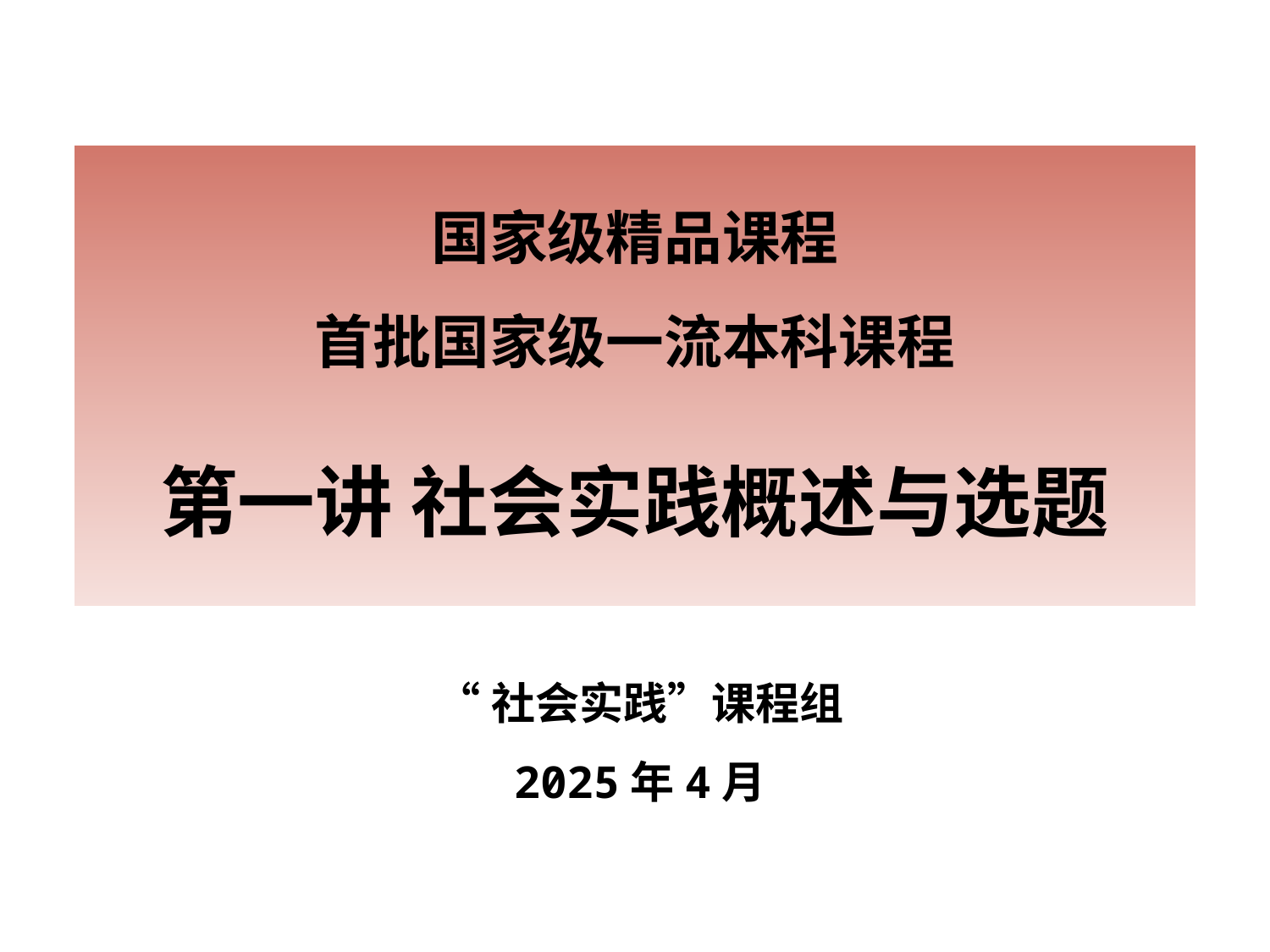

国家级精品课程
首批国家级一流本科课程
第一讲 社会实践概述与选题

“社会实践”课程组
2025年4月